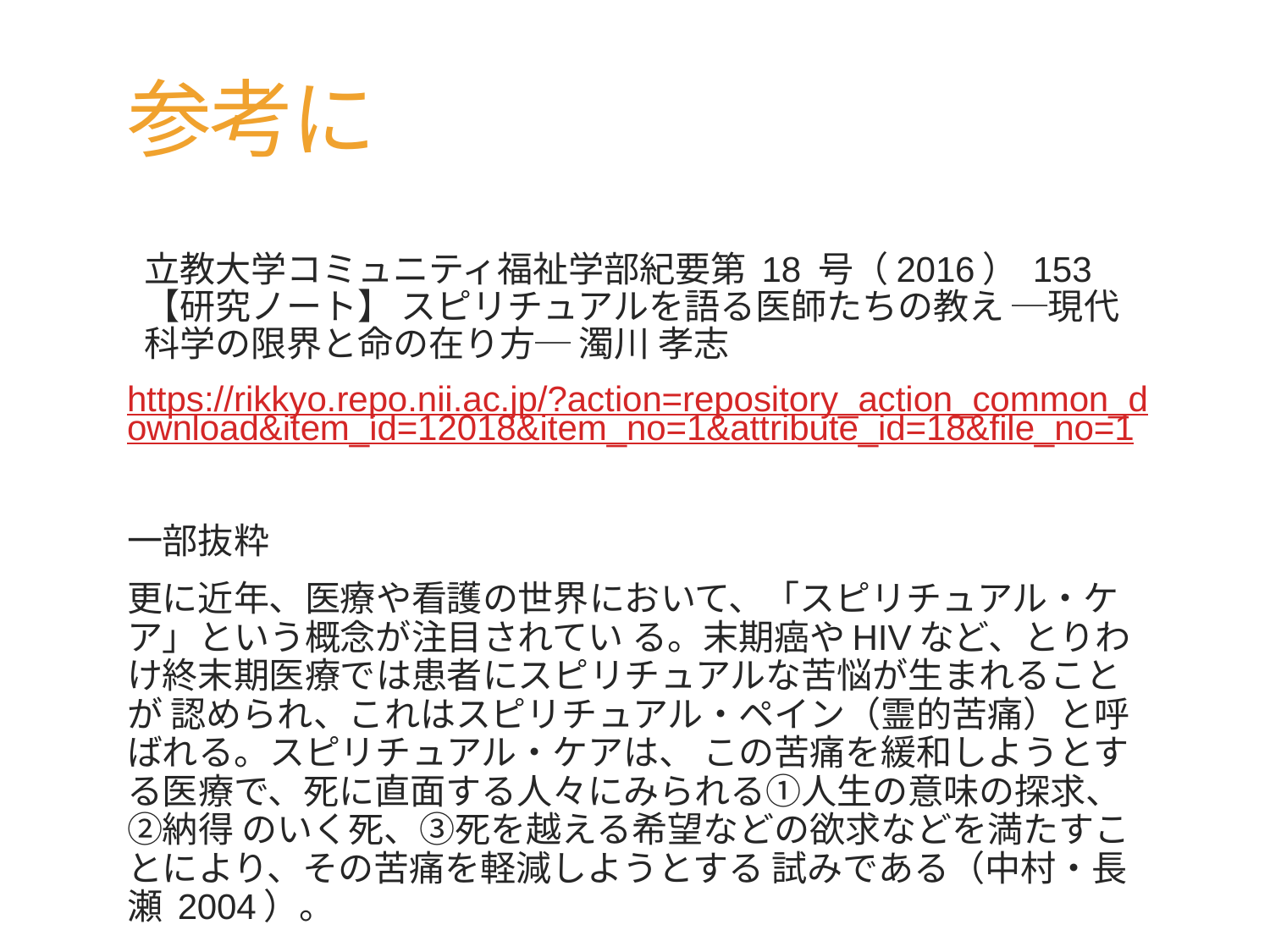

# 参考に
立教大学コミュニティ福祉学部紀要第 18 号（2016） 153 【研究ノート】 スピリチュアルを語る医師たちの教え ─現代科学の限界と命の在り方─ 濁川 孝志
https://rikkyo.repo.nii.ac.jp/?action=repository_action_common_download&item_id=12018&item_no=1&attribute_id=18&file_no=1

一部抜粋
更に近年、医療や看護の世界において、「スピリチュアル・ケア」という概念が注目されてい る。末期癌やHIVなど、とりわけ終末期医療では患者にスピリチュアルな苦悩が生まれることが 認められ、これはスピリチュアル・ペイン（霊的苦痛）と呼ばれる。スピリチュアル・ケアは、 この苦痛を緩和しようとする医療で、死に直面する人々にみられる①人生の意味の探求、②納得 のいく死、③死を越える希望などの欲求などを満たすことにより、その苦痛を軽減しようとする 試みである（中村・長瀬 2004）。